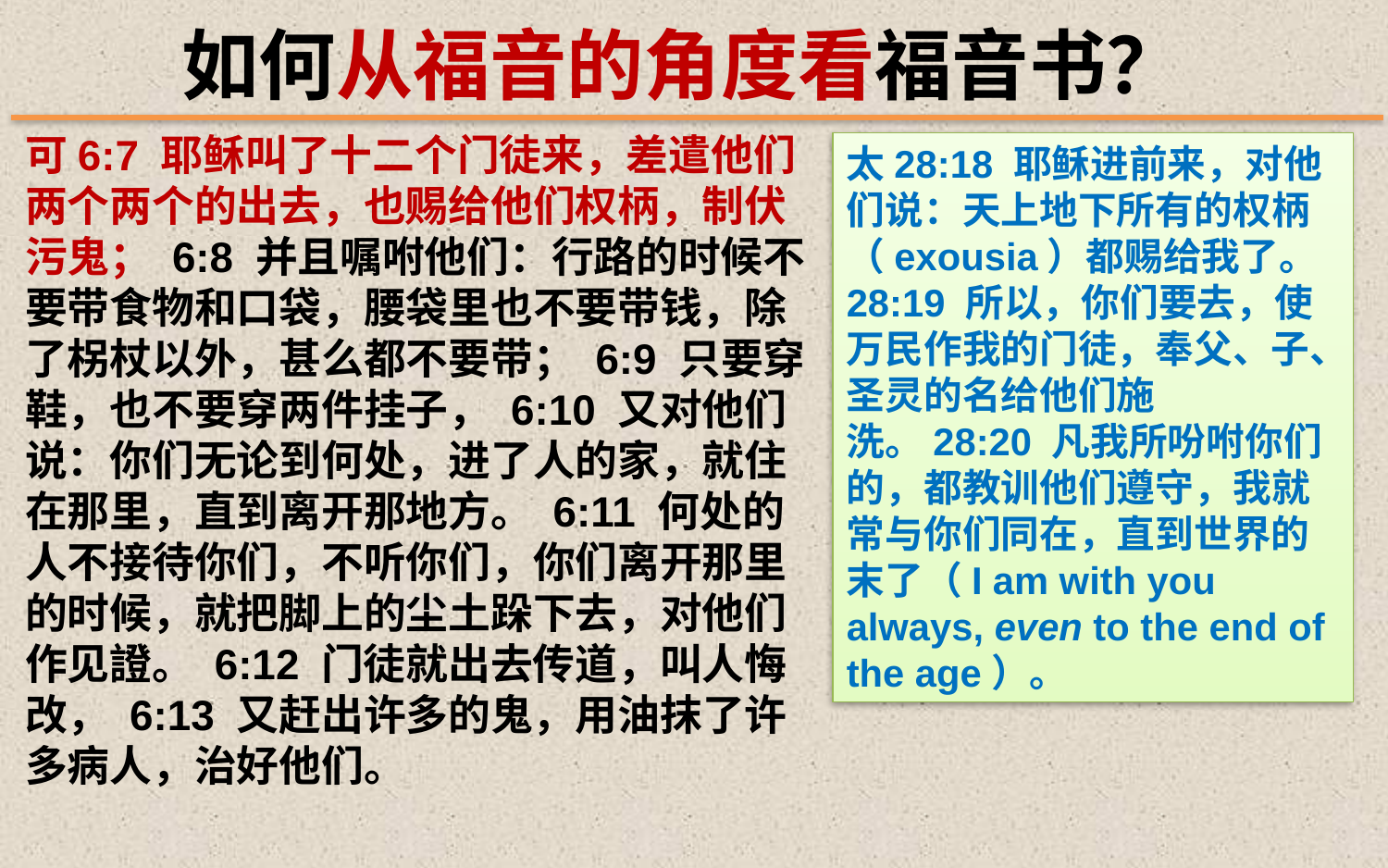

如何从福音的角度看福音书？
可6:7 耶稣叫了十二个门徒来，差遣他们两个两个的出去，也赐给他们权柄，制伏污鬼； 6:8 并且嘱咐他们：行路的时候不要带食物和口袋，腰袋里也不要带钱，除了柺杖以外，甚么都不要带； 6:9 只要穿鞋，也不要穿两件挂子， 6:10 又对他们说：你们无论到何处，进了人的家，就住在那里，直到离开那地方。 6:11 何处的人不接待你们，不听你们，你们离开那里的时候，就把脚上的尘土跺下去，对他们作见證。 6:12 门徒就出去传道，叫人悔改， 6:13 又赶出许多的鬼，用油抹了许多病人，治好他们。
太28:18 耶稣进前来，对他们说：天上地下所有的权柄（exousia）都赐给我了。 28:19 所以，你们要去，使万民作我的门徒，奉父、子、圣灵的名给他们施洗。28:20 凡我所吩咐你们的，都教训他们遵守，我就常与你们同在，直到世界的末了（I am with you always, even to the end of the age）。